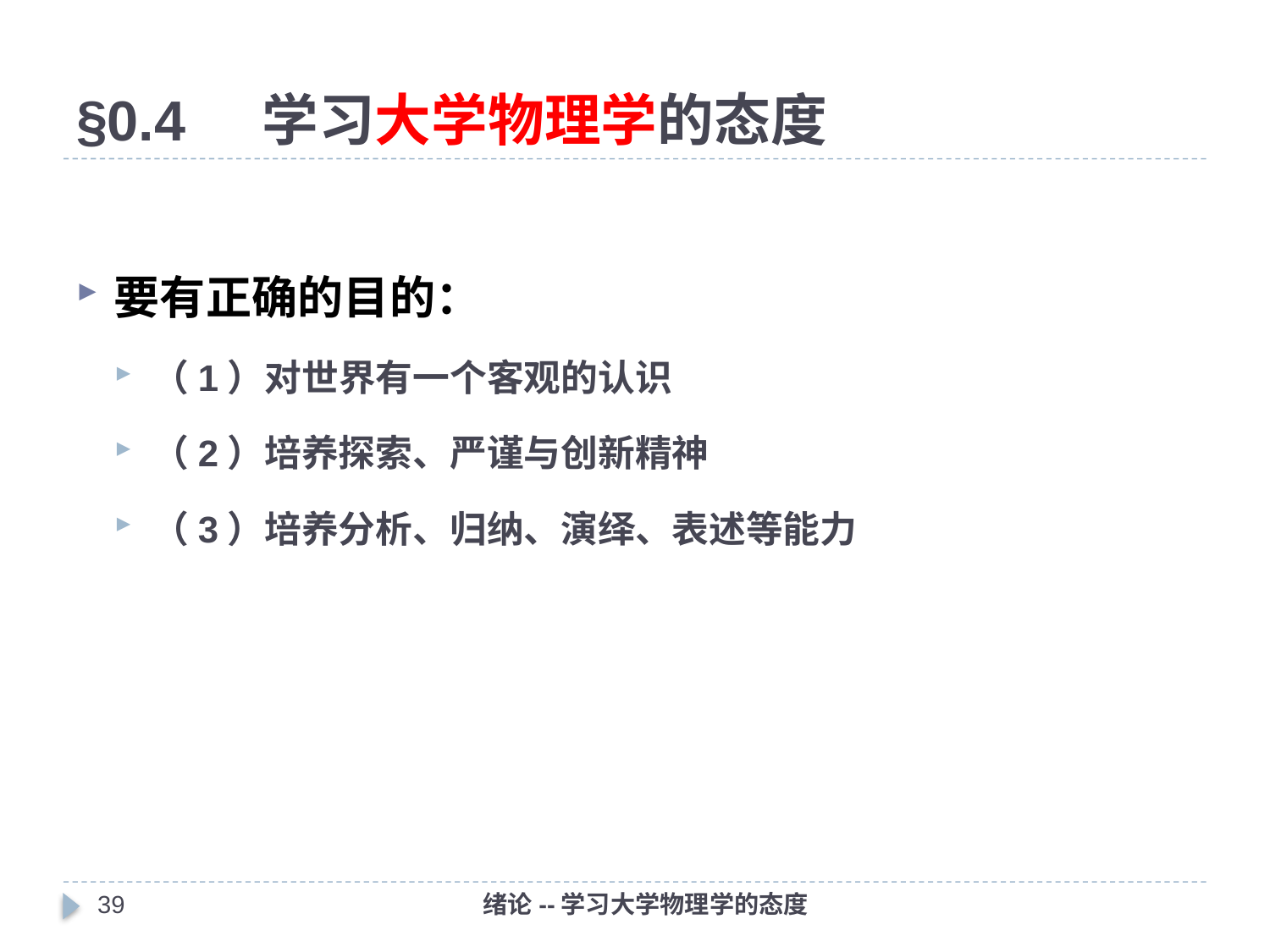

# §0.4    学习大学物理学的态度

要有正确的目的：
（1）对世界有一个客观的认识
（2）培养探索、严谨与创新精神
（3）培养分析、归纳、演绎、表述等能力

39
绪论--学习大学物理学的态度